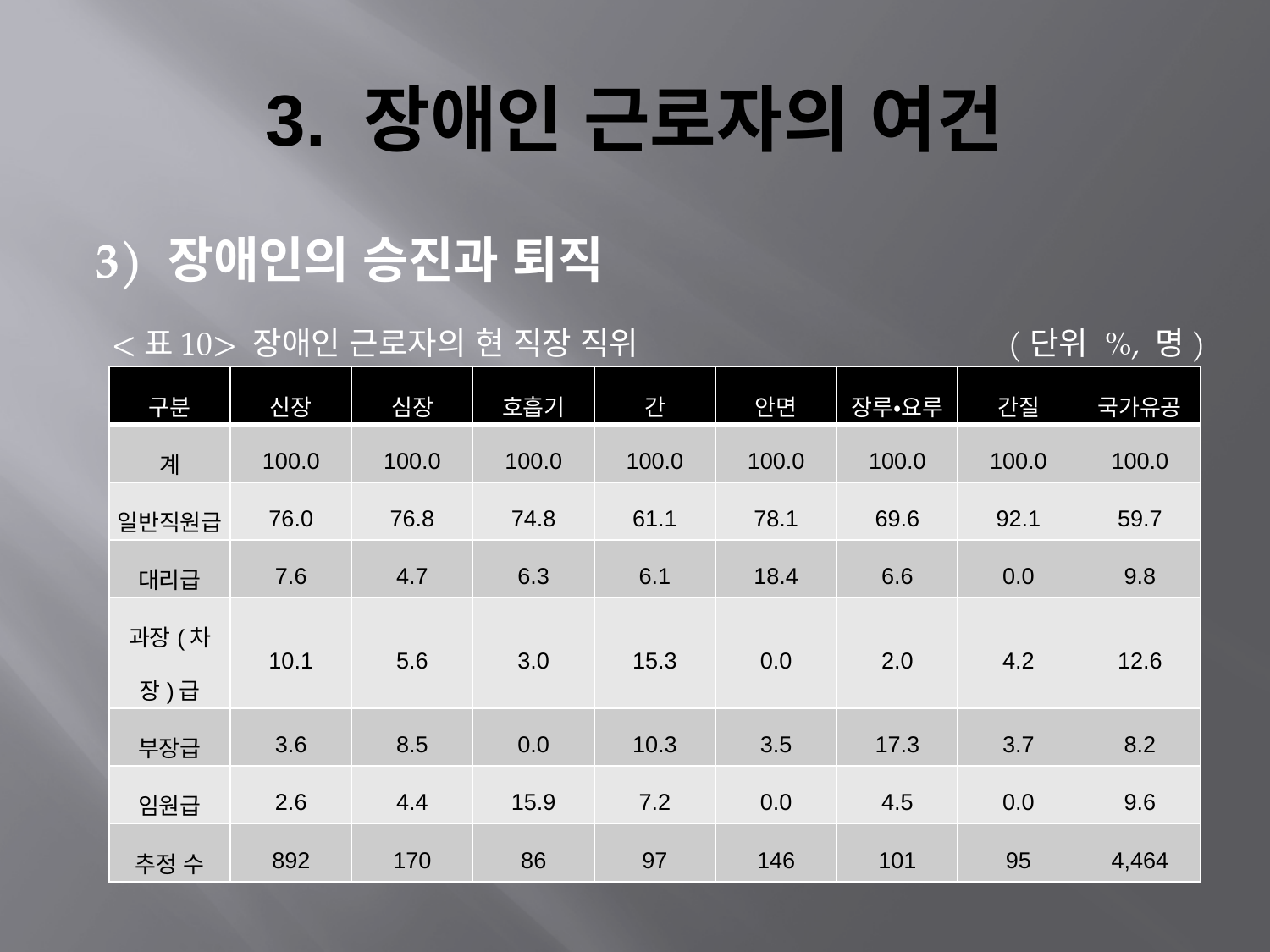

# 3. 장애인 근로자의 여건
3) 장애인의 승진과 퇴직

<표10> 장애인 근로자의 현 직장 직위
 (단위 %, 명)
| 구분 | 신장 | 심장 | 호흡기 | 간 | 안면 | 장루‧요루 | 간질 | 국가유공 |
| --- | --- | --- | --- | --- | --- | --- | --- | --- |
| 계 | 100.0 | 100.0 | 100.0 | 100.0 | 100.0 | 100.0 | 100.0 | 100.0 |
| 일반직원급 | 76.0 | 76.8 | 74.8 | 61.1 | 78.1 | 69.6 | 92.1 | 59.7 |
| 대리급 | 7.6 | 4.7 | 6.3 | 6.1 | 18.4 | 6.6 | 0.0 | 9.8 |
| 과장(차장)급 | 10.1 | 5.6 | 3.0 | 15.3 | 0.0 | 2.0 | 4.2 | 12.6 |
| 부장급 | 3.6 | 8.5 | 0.0 | 10.3 | 3.5 | 17.3 | 3.7 | 8.2 |
| 임원급 | 2.6 | 4.4 | 15.9 | 7.2 | 0.0 | 4.5 | 0.0 | 9.6 |
| 추정 수 | 892 | 170 | 86 | 97 | 146 | 101 | 95 | 4,464 |